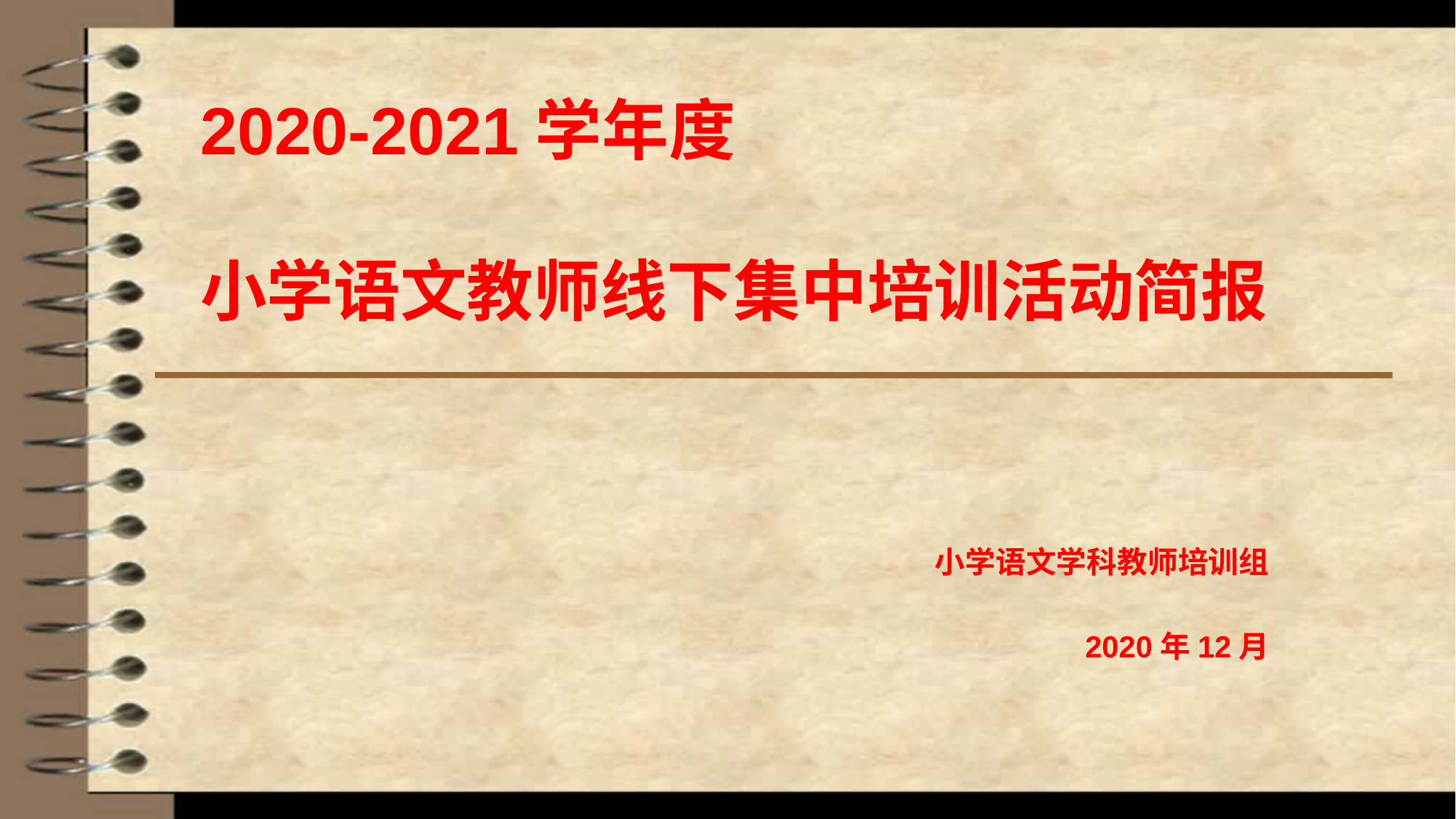

# 2020-2021学年度 小学语文教师线下集中培训活动简报

小学语文学科教师培训组

2020年12月